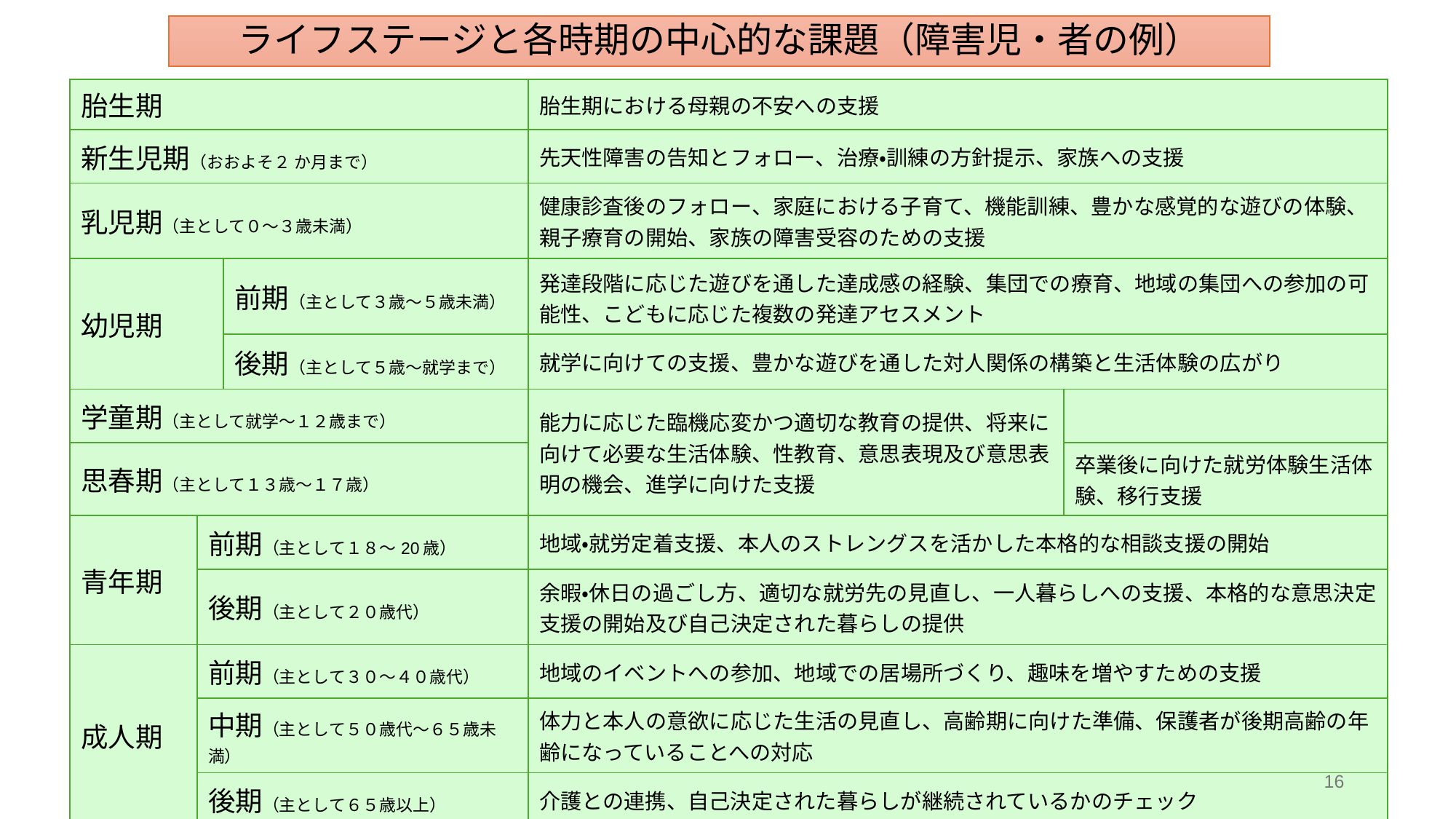

# ライフステージと各時期の中心的な課題（障害児・者の例）
| 胎生期 |  |  | 胎生期における母親の不安への支援 |  |
| --- | --- | --- | --- | --- |
| 新生児期（おおよそ２ か月まで） |  |  | 先天性障害の告知とフォロー、治療・訓練の方針提示、家族への支援 |  |
| 乳児期（主として０～３歳未満） |  |  | 健康診査後のフォロー、家庭における子育て、機能訓練、豊かな感覚的な遊びの体験、親子療育の開始、家族の障害受容のための支援 |  |
| 幼児期 |  | 前期（主として３歳～５歳未満） | 発達段階に応じた遊びを通した達成感の経験、集団での療育、地域の集団への参加の可能性、こどもに応じた複数の発達アセスメント |  |
|  |  | 後期（主として５歳～就学まで） | 就学に向けての支援、豊かな遊びを通した対人関係の構築と生活体験の広がり |  |
| 学童期（主として就学～１２歳まで） |  |  | 能力に応じた臨機応変かつ適切な教育の提供、将来に向けて必要な生活体験、性教育、意思表現及び意思表明の機会、進学に向けた支援 |  |
| 思春期（主として１３歳～１７歳） |  |  |  | 卒業後に向けた就労体験生活体験、移行支援 |
| 青年期 | 前期（主として１８～20歳） | 前期（主として１８～20歳） | 地域・就労定着支援、本人のストレングスを活かした本格的な相談支援の開始 |  |
|  | 後期（主として２０歳代） | 後期（主として２０歳代） | 余暇・休日の過ごし方、適切な就労先の見直し、一人暮らしへの支援、本格的な意思決定支援の開始及び自己決定された暮らしの提供 |  |
| 成人期 | 前期（主として３０～４０歳代） | 前期（主として３０～４０歳代） | 地域のイベントへの参加、地域での居場所づくり、趣味を増やすための支援 |  |
|  | 中期（主として５０歳代～６５歳未満） | 中期（主として５０歳代～６５歳未満） | 体力と本人の意欲に応じた生活の見直し、高齢期に向けた準備、保護者が後期高齢の年齢になっていることへの対応 |  |
|  | 後期（主として６５歳以上） | 後期（主として６５歳以上） | 介護との連携、自己決定された暮らしが継続されているかのチェック |  |
16